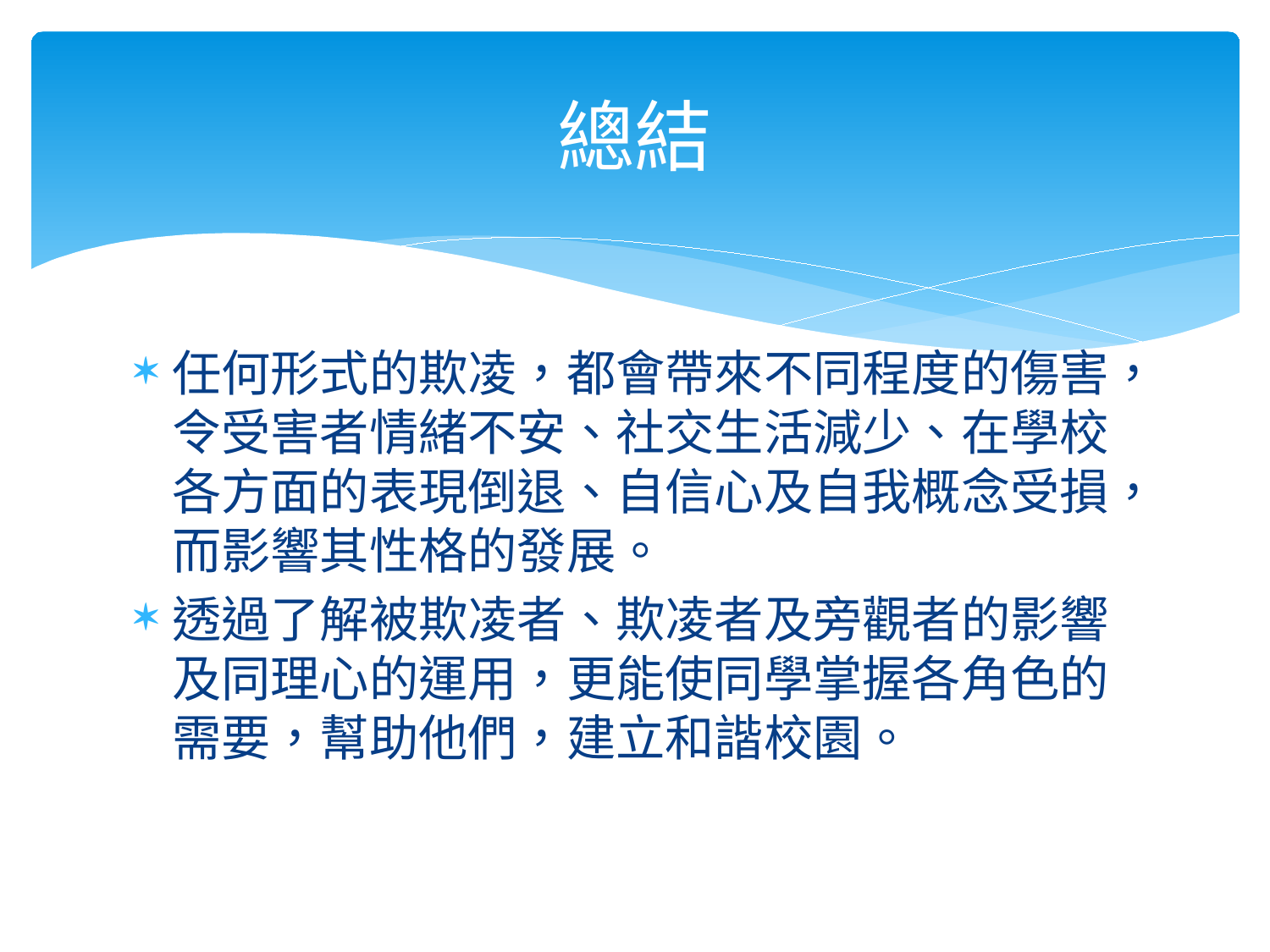

# 總結
任何形式的欺凌，都會帶來不同程度的傷害，令受害者情緒不安、社交生活減少、在學校各方面的表現倒退、自信心及自我概念受損，而影響其性格的發展。
透過了解被欺凌者、欺凌者及旁觀者的影響及同理心的運用，更能使同學掌握各角色的需要，幫助他們，建立和諧校園。